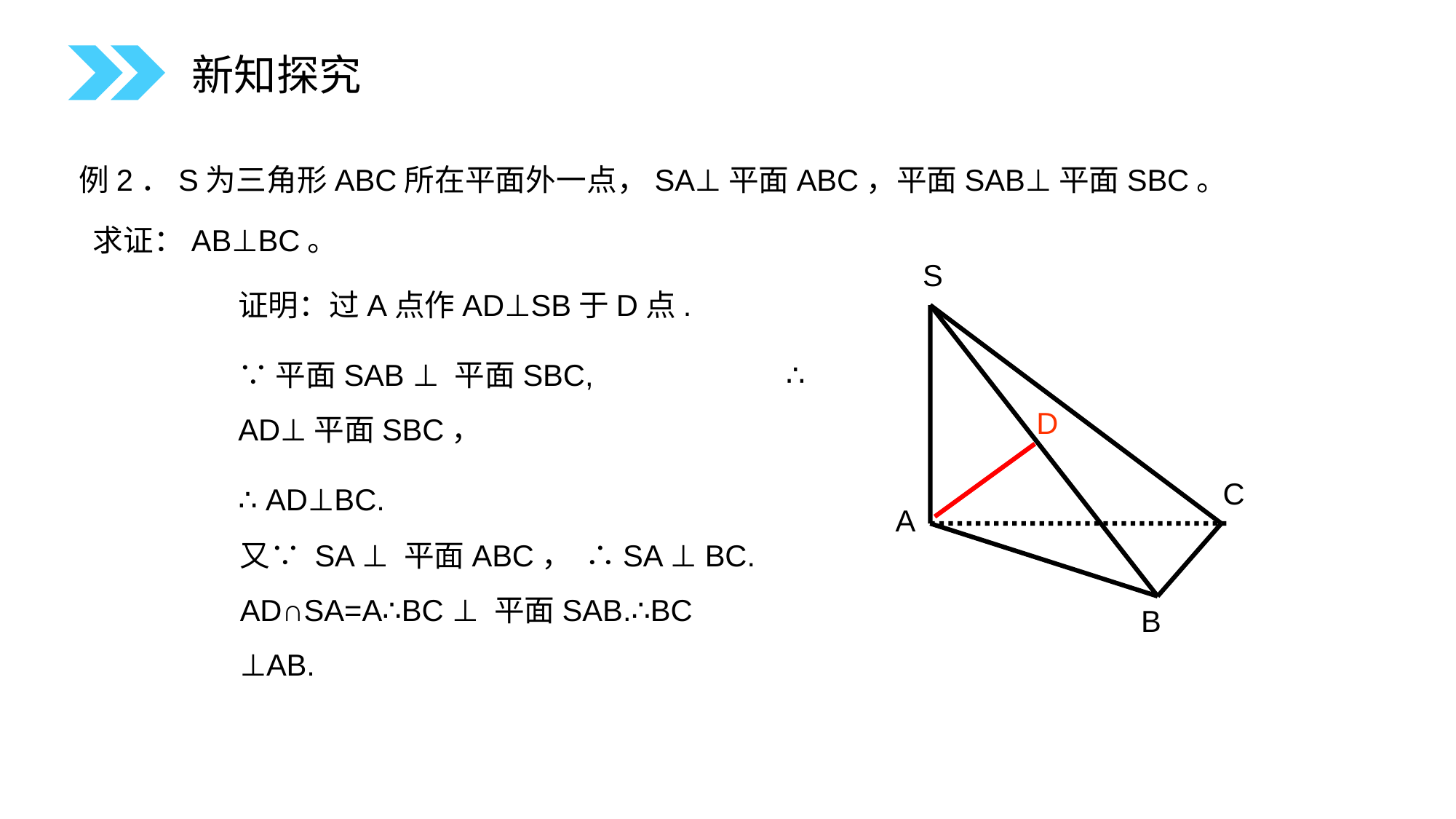

新知探究
例2．S为三角形ABC所在平面外一点，SA⊥平面ABC，平面SAB⊥平面SBC。
 求证：AB⊥BC。
S

C
A

B
证明：过A点作AD⊥SB于D点.
∵平面SAB ⊥ 平面SBC,                       ∴ AD⊥平面SBC，
∴ AD⊥BC.
D

又∵ SA ⊥ 平面ABC，  ∴SA ⊥ BC. AD∩SA=A∴BC ⊥ 平面SAB.∴BC ⊥AB.